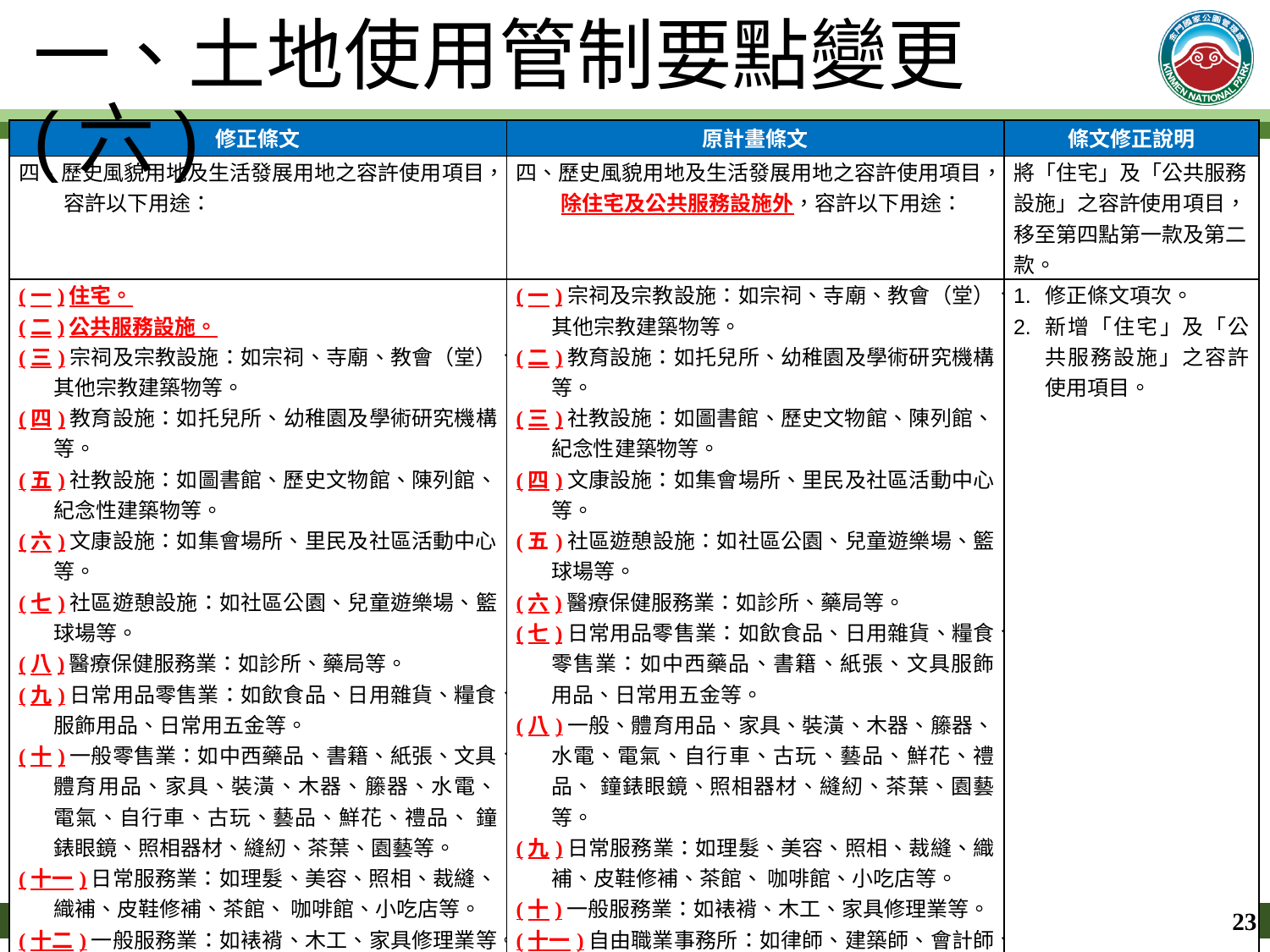

一、土地使用管制要點變更(六)
| 修正條文 | 原計畫條文 | 條文修正說明 |
| --- | --- | --- |
| 四、歷史風貌用地及生活發展用地之容許使用項目，容許以下用途： | 四、歷史風貌用地及生活發展用地之容許使用項目，除住宅及公共服務設施外，容許以下用途： | 將「住宅」及「公共服務設施」之容許使用項目，移至第四點第一款及第二款。 |
| (一)住宅。 (二)公共服務設施。 (三)宗祠及宗教設施：如宗祠、寺廟、教會（堂）、其他宗教建築物等。 (四)教育設施：如托兒所、幼稚園及學術研究機構等。 (五)社教設施：如圖書館、歷史文物館、陳列館、紀念性建築物等。 (六)文康設施：如集會場所、里民及社區活動中心等。 (七)社區遊憩設施：如社區公園、兒童遊樂場、籃球場等。 (八)醫療保健服務業：如診所、藥局等。 (九)日常用品零售業：如飲食品、日用雜貨、糧食、服飾用品、日常用五金等。 (十)一般零售業：如中西藥品、書籍、紙張、文具、體育用品、家具、裝潢、木器、籐器、水電、電氣、自行車、古玩、藝品、鮮花、禮品、 鐘錶眼鏡、照相器材、縫紉、茶葉、園藝等。 (十一)日常服務業：如理髮、美容、照相、裁縫、織補、皮鞋修補、茶館、 咖啡館、小吃店等。 (十二)一般服務業：如裱褙、木工、家具修理業等。 (十三)自由職業事務所：如律師、建築師、會計師、技師、工程及技術服務、代書、文化藝術工作室等。 (十四)其他屬地區傳統特色產業，且經管理處審查許可者。 | (一)宗祠及宗教設施：如宗祠、寺廟、教會（堂）、其他宗教建築物等。 (二)教育設施：如托兒所、幼稚園及學術研究機構等。 (三)社教設施：如圖書館、歷史文物館、陳列館、紀念性建築物等。 (四)文康設施：如集會場所、里民及社區活動中心等。 (五)社區遊憩設施：如社區公園、兒童遊樂場、籃球場等。 (六)醫療保健服務業：如診所、藥局等。 (七)日常用品零售業：如飲食品、日用雜貨、糧食、零售業：如中西藥品、書籍、紙張、文具服飾用品、日常用五金等。 (八)一般、體育用品、家具、裝潢、木器、籐器、水電、電氣、自行車、古玩、藝品、鮮花、禮品、 鐘錶眼鏡、照相器材、縫紉、茶葉、園藝等。 (九)日常服務業：如理髮、美容、照相、裁縫、織補、皮鞋修補、茶館、 咖啡館、小吃店等。 (十)一般服務業：如裱褙、木工、家具修理業等。 (十一)自由職業事務所：如律師、建築師、會計師、技師、工程及技術服務、代書、文化藝術工作室等。 (十二)其他屬地區傳統特色產業，且經管理處審查許可者。 | 修正條文項次。 新增「住宅」及「公共服務設施」之容許使用項目。 |
23